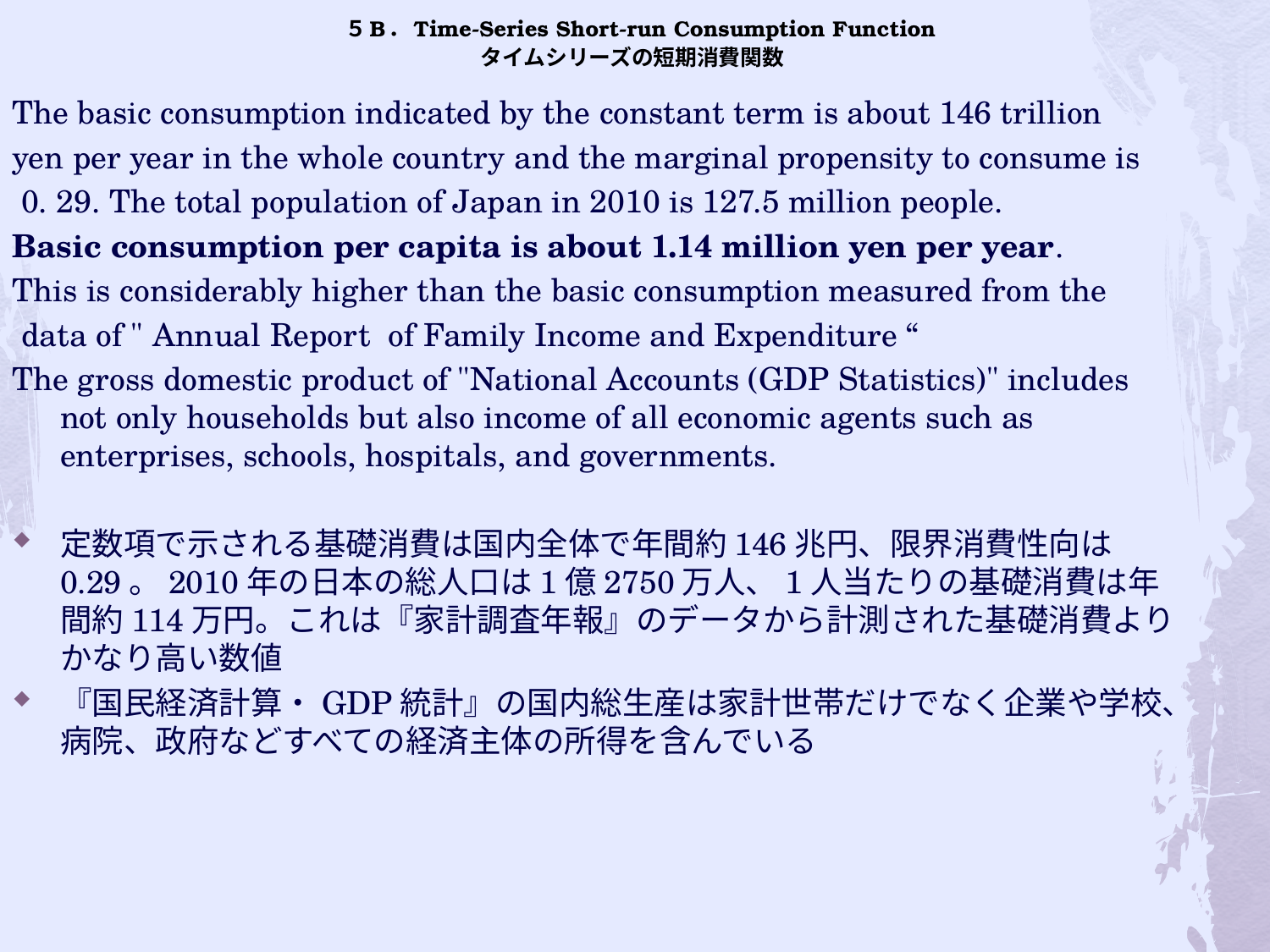

# ５B．Time-Series Short-run Consumption Function タイムシリーズの短期消費関数
The basic consumption indicated by the constant term is about 146 trillion
yen per year in the whole country and the marginal propensity to consume is
 0. 29. The total population of Japan in 2010 is 127.5 million people.
Basic consumption per capita is about 1.14 million yen per year.
This is considerably higher than the basic consumption measured from the
 data of " Annual Report  of Family Income and Expenditure “
The gross domestic product of "National Accounts (GDP Statistics)" includes not only households but also income of all economic agents such as enterprises, schools, hospitals, and governments.

定数項で示される基礎消費は国内全体で年間約146兆円、限界消費性向は0.29。2010年の日本の総人口は1億2750万人、1人当たりの基礎消費は年間約114万円。これは『家計調査年報』のデータから計測された基礎消費よりかなり高い数値
『国民経済計算・GDP統計』の国内総生産は家計世帯だけでなく企業や学校、病院、政府などすべての経済主体の所得を含んでいる